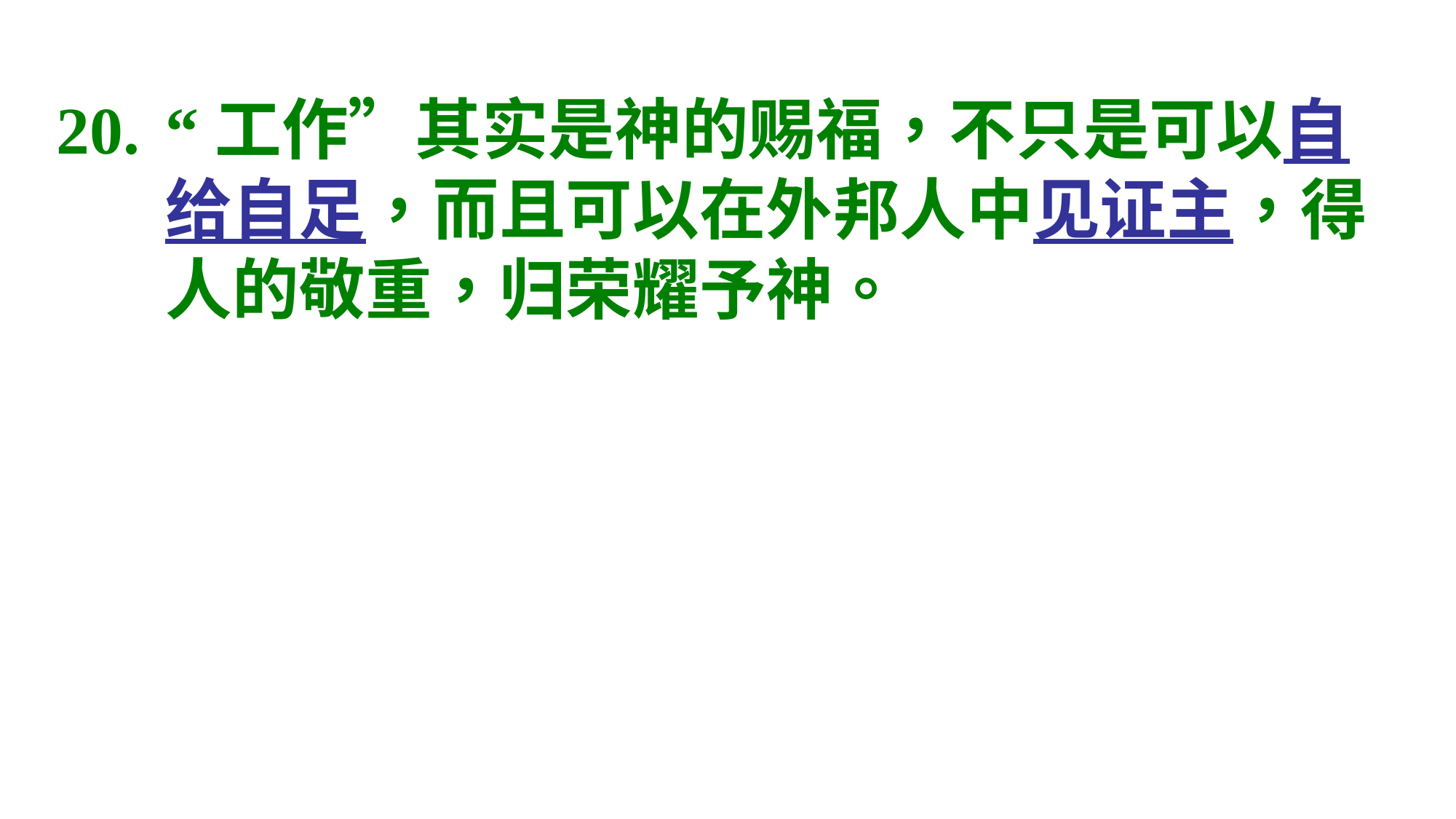

20.	“工作”其实是神的赐福，不只是可以自给自足，而且可以在外邦人中见证主，得人的敬重，归荣耀予神。